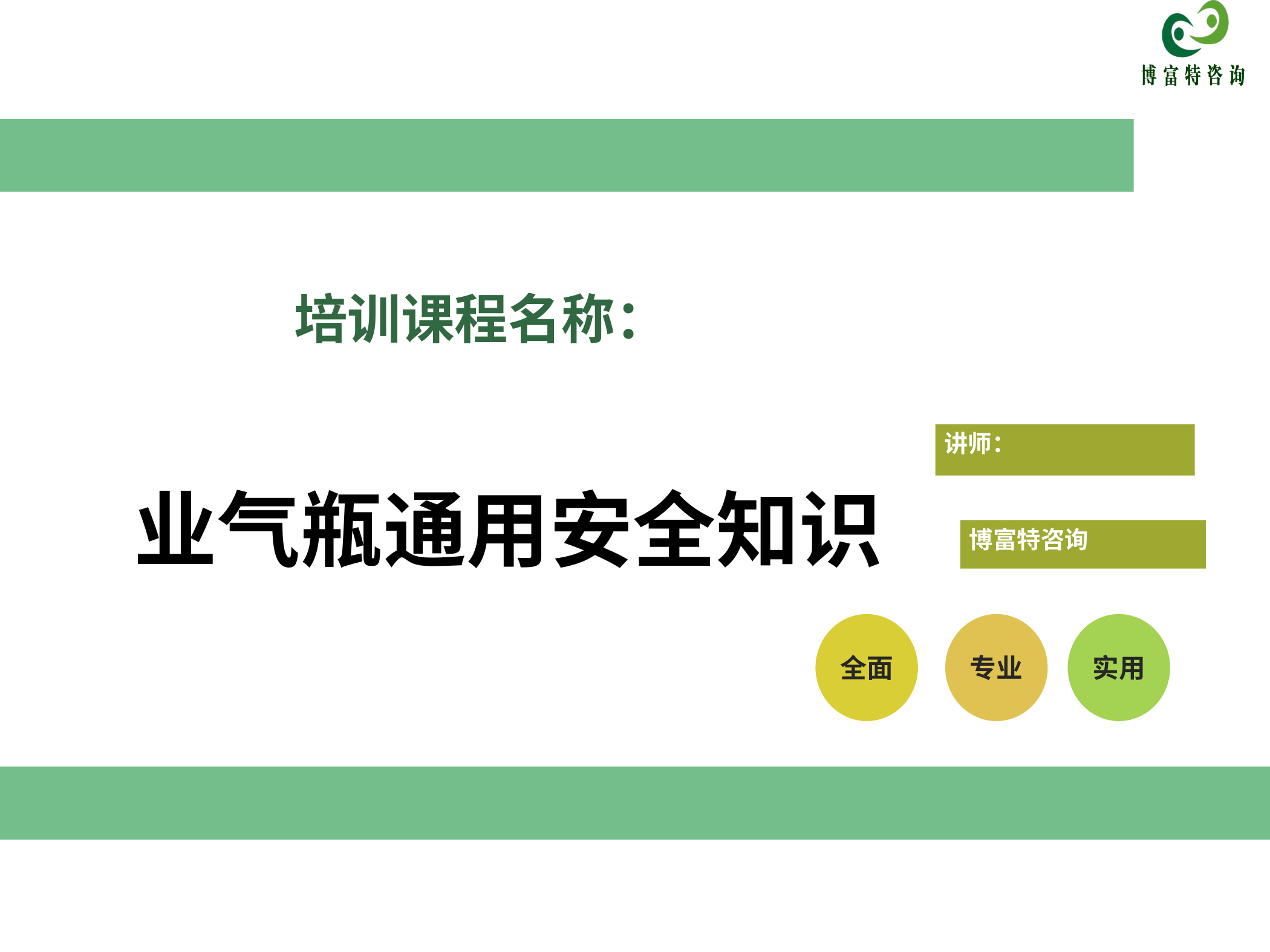

培训课程名称：工

业气瓶通用安全知识
讲师：

博富特咨询
全面
专业
实用